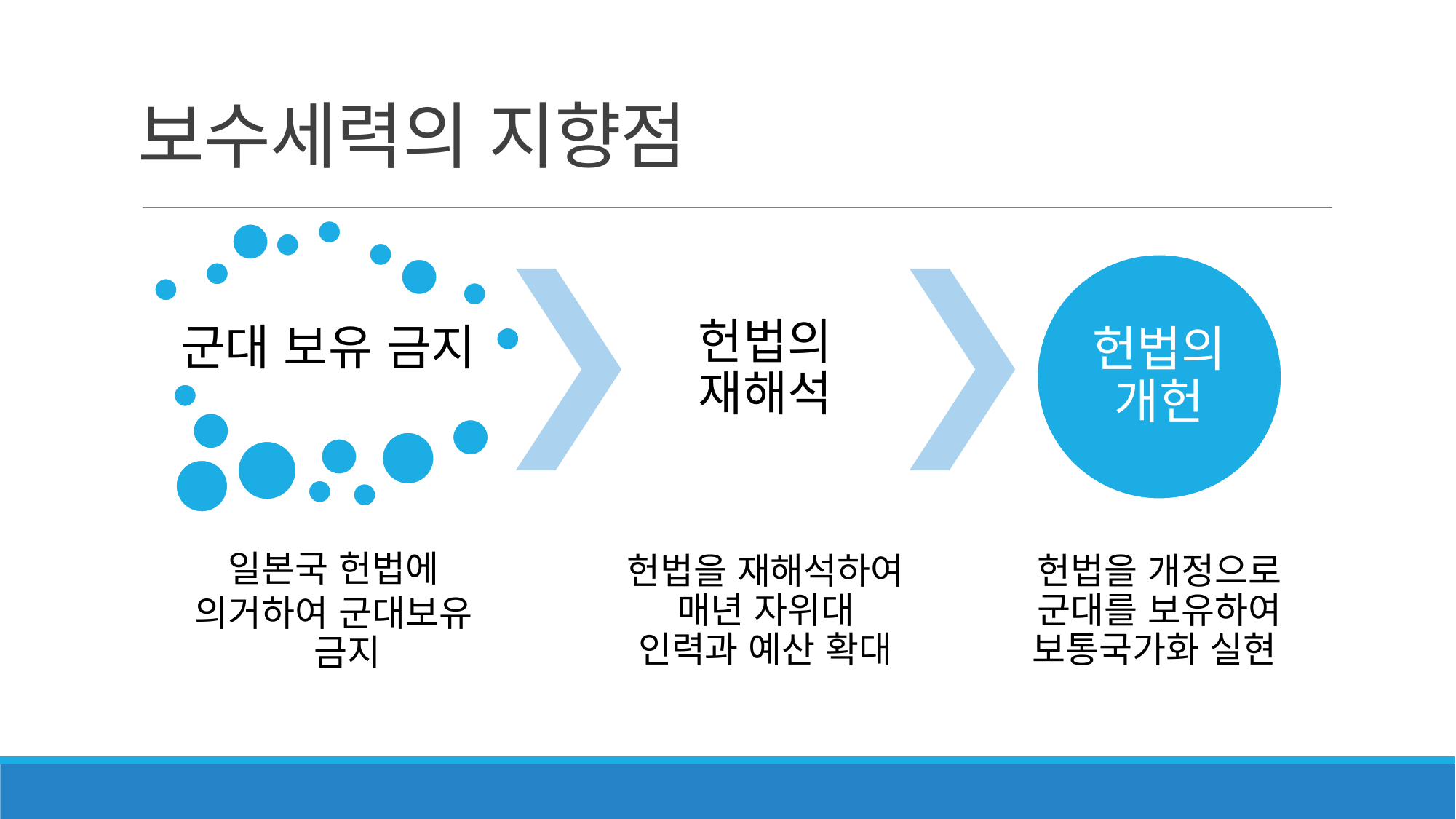

# 보수세력의 지향점
군대 보유 금지
일본국 헌법에
의거하여 군대보유 금지
헌법의 재해석
헌법을 재해석하여 매년 자위대 인력과 예산 확대
헌법의 개헌
헌법을 개정으로 군대를 보유하여 보통국가화 실현